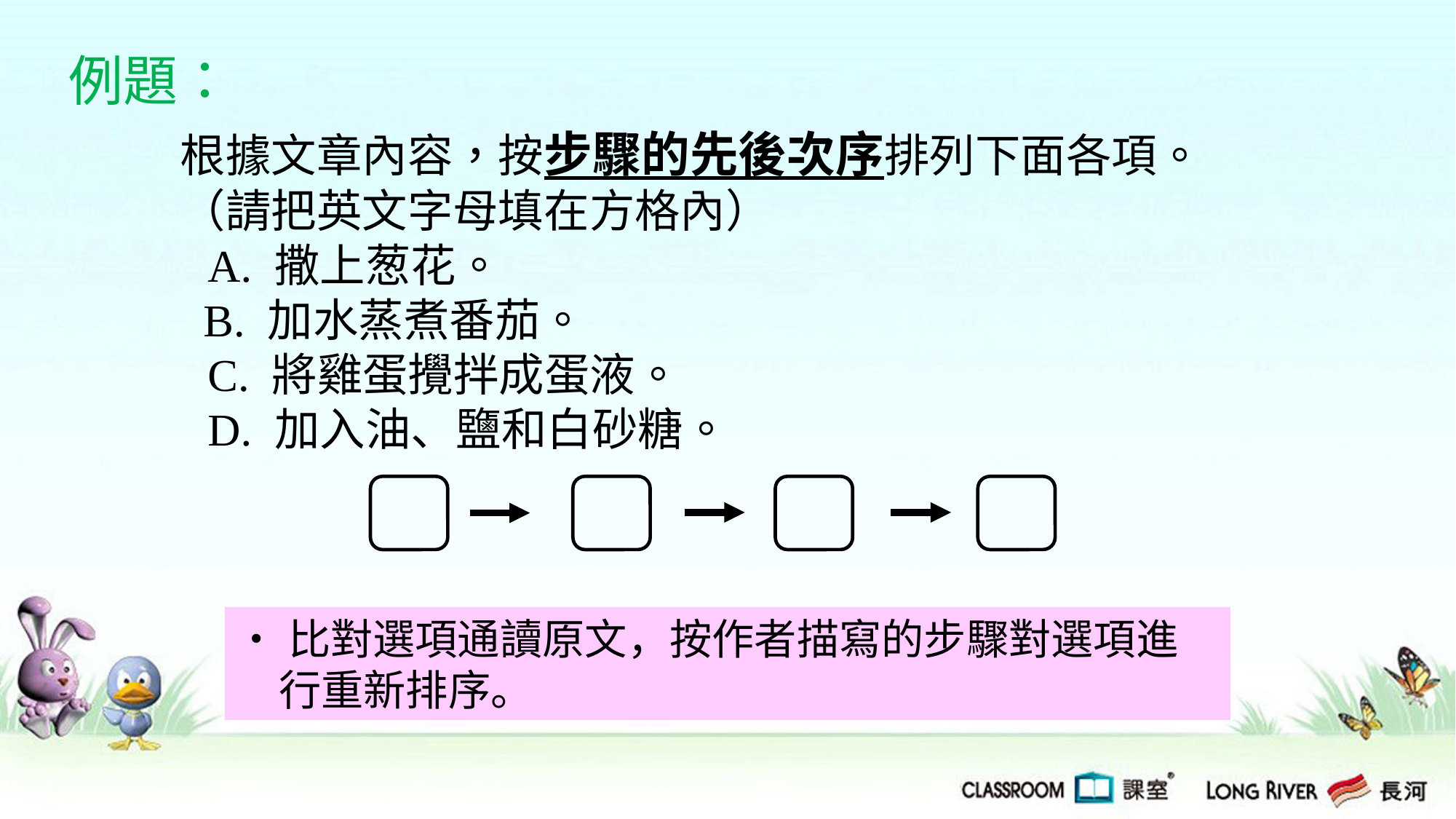

例題：
根據文章內容，按步驟的先後次序排列下面各項。（請把英文字母填在方格內）
 A. 撒上葱花。
  B. 加水蒸煮番茄。
 C. 將雞蛋攪拌成蛋液。
 D. 加入油、鹽和白砂糖。

‧比對選項通讀原文，按作者描寫的步驟對選項進行重新排序。